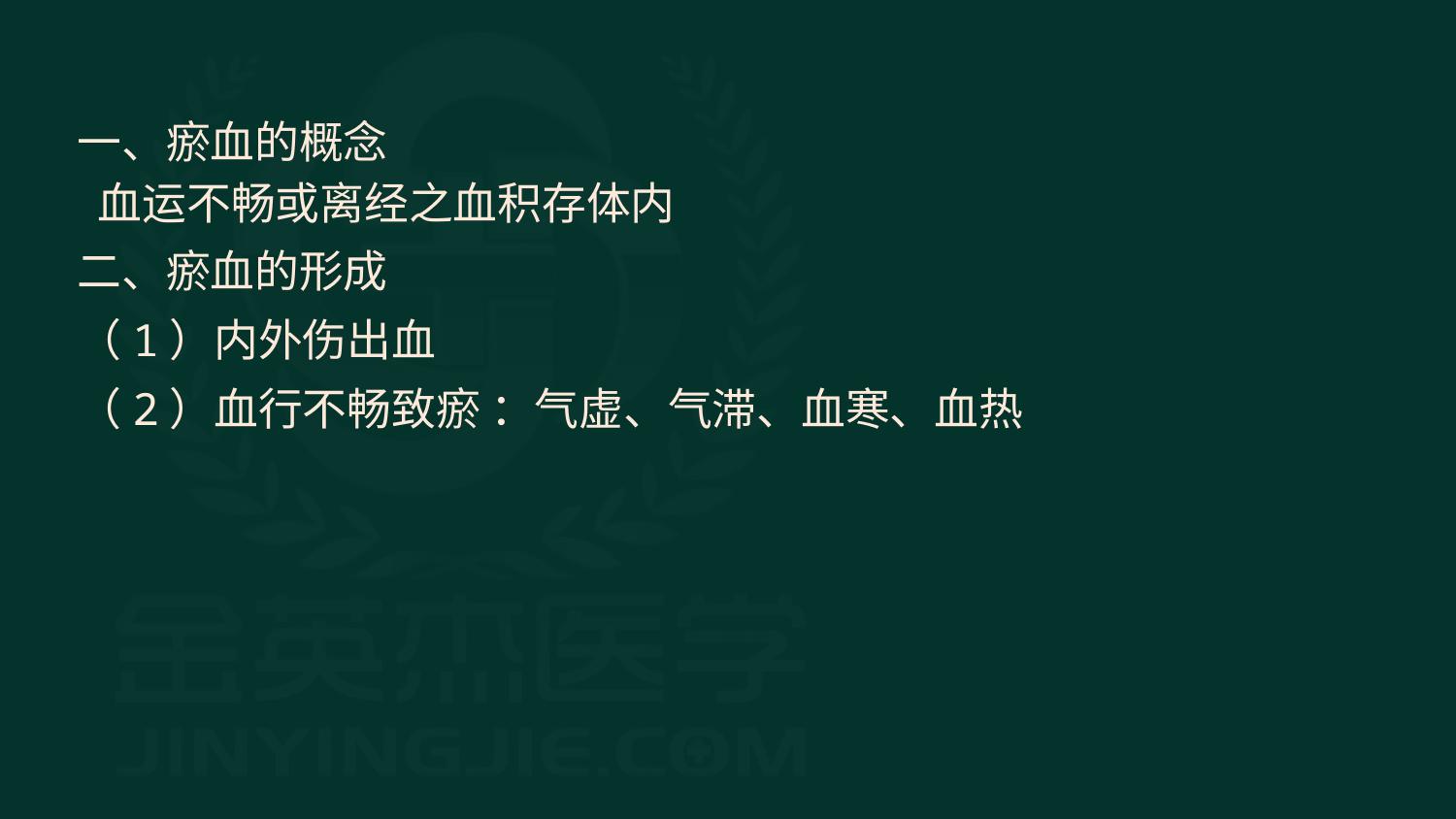

一、瘀血的概念
 血运不畅或离经之血积存体内
二、瘀血的形成
（1）内外伤出血
（2）血行不畅致瘀 ：气虚、气滞、血寒、血热